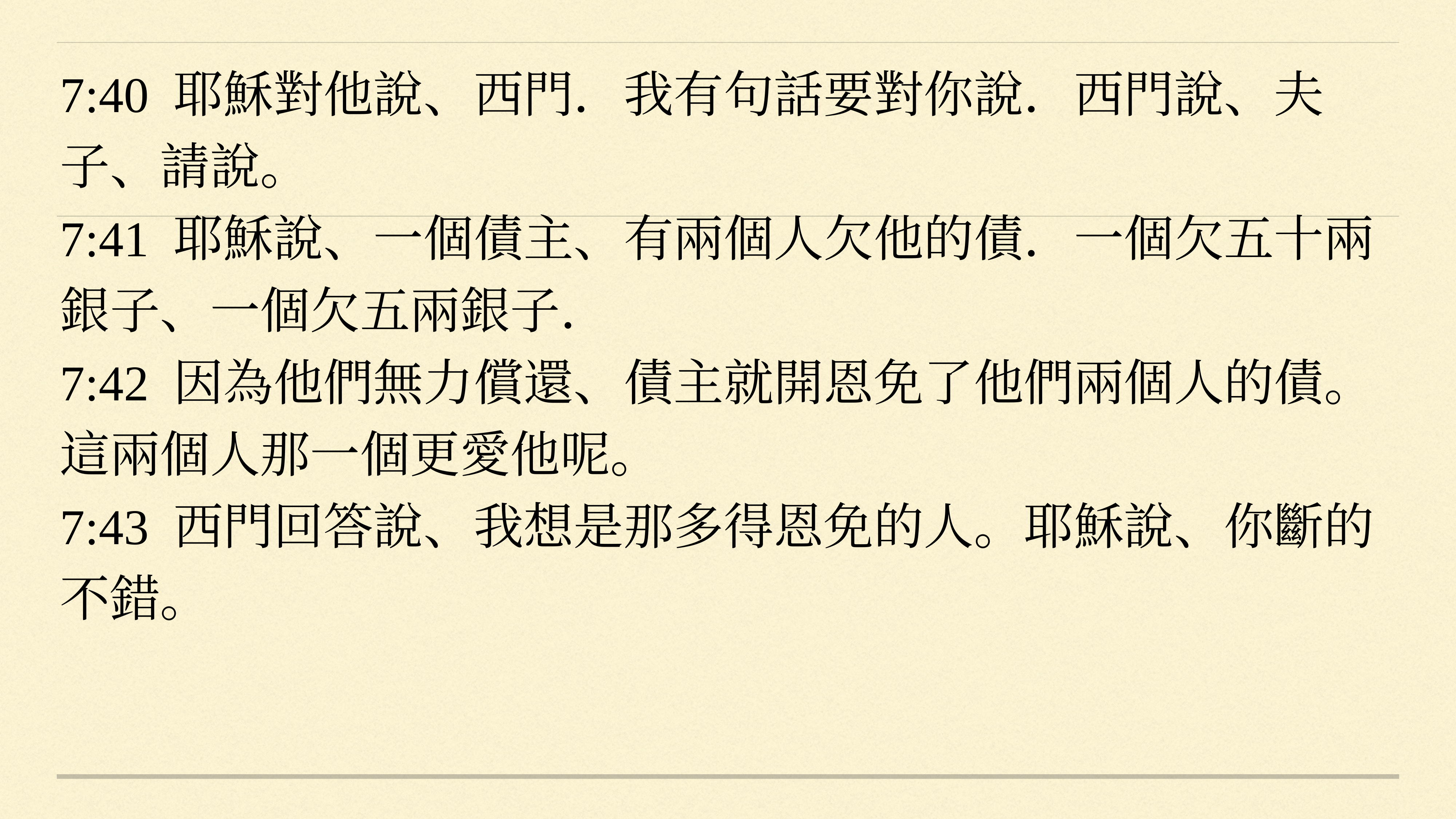

7:40 耶穌對他說、西門．我有句話要對你說．西門說、夫子、請說。
7:41 耶穌說、一個債主、有兩個人欠他的債．一個欠五十兩銀子、一個欠五兩銀子．
7:42 因為他們無力償還、債主就開恩免了他們兩個人的債。這兩個人那一個更愛他呢。
7:43 西門回答說、我想是那多得恩免的人。耶穌說、你斷的不錯。
#